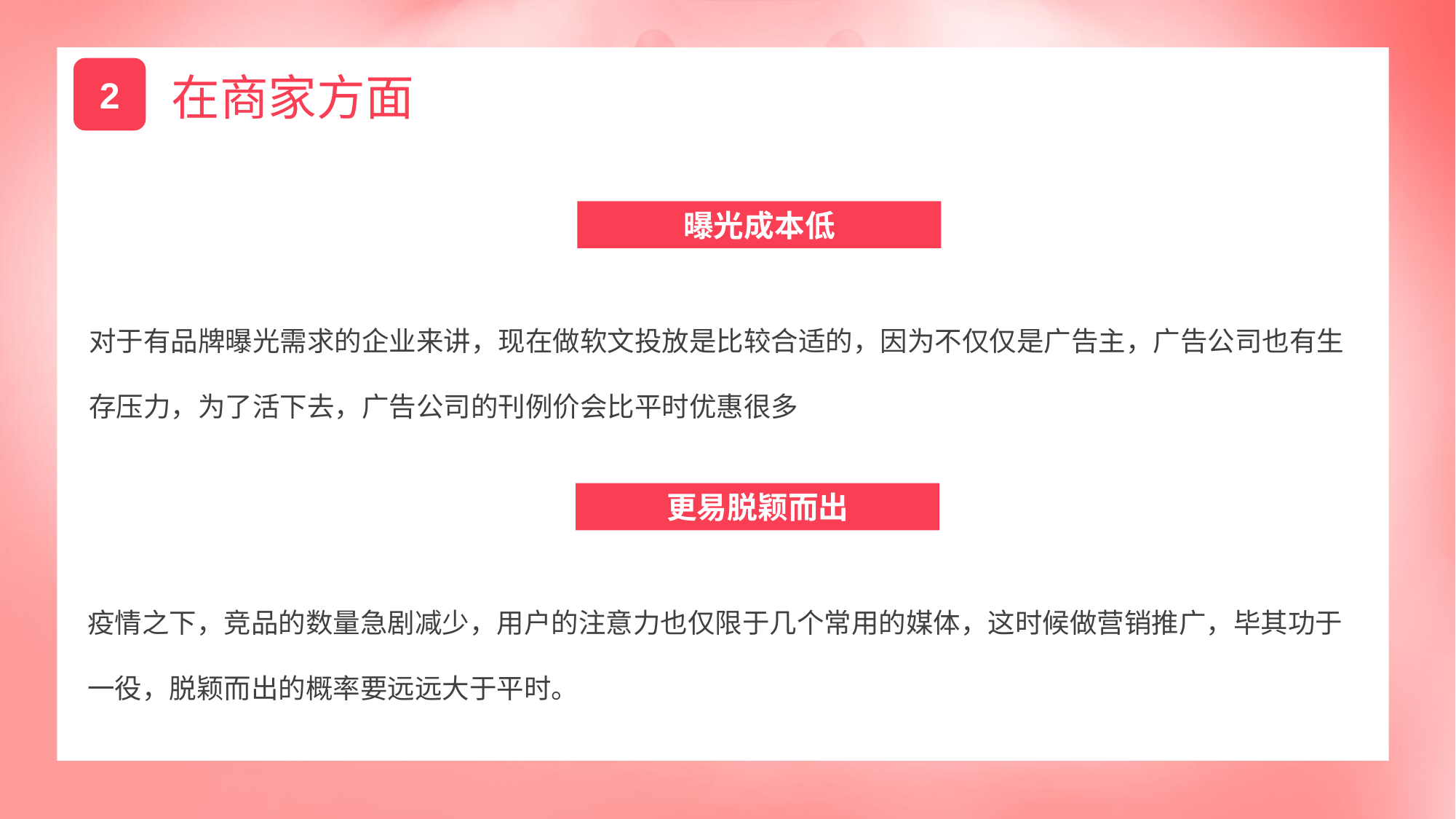

2
在商家方面
曝光成本低
对于有品牌曝光需求的企业来讲，现在做软文投放是比较合适的，因为不仅仅是广告主，广告公司也有生存压力，为了活下去，广告公司的刊例价会比平时优惠很多
更易脱颖而出
疫情之下，竞品的数量急剧减少，用户的注意力也仅限于几个常用的媒体，这时候做营销推广，毕其功于一役，脱颖而出的概率要远远大于平时。